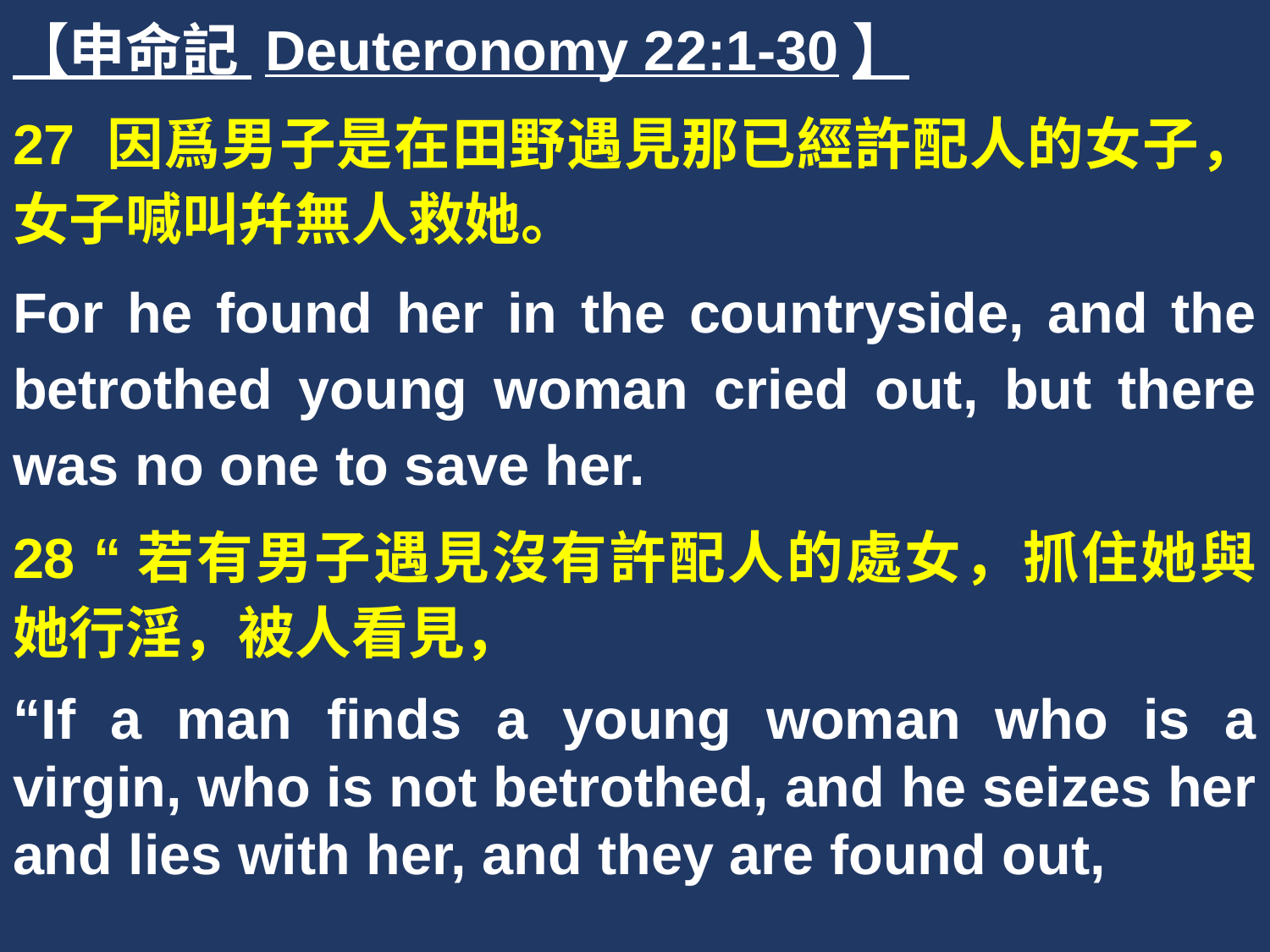

【申命記 Deuteronomy 22:1-30】
27 因爲男子是在田野遇見那已經許配人的女子，女子喊叫幷無人救她。
For he found her in the countryside, and the betrothed young woman cried out, but there was no one to save her.
28 “若有男子遇見沒有許配人的處女，抓住她與她行淫，被人看見，
“If a man finds a young woman who is a virgin, who is not betrothed, and he seizes her and lies with her, and they are found out,